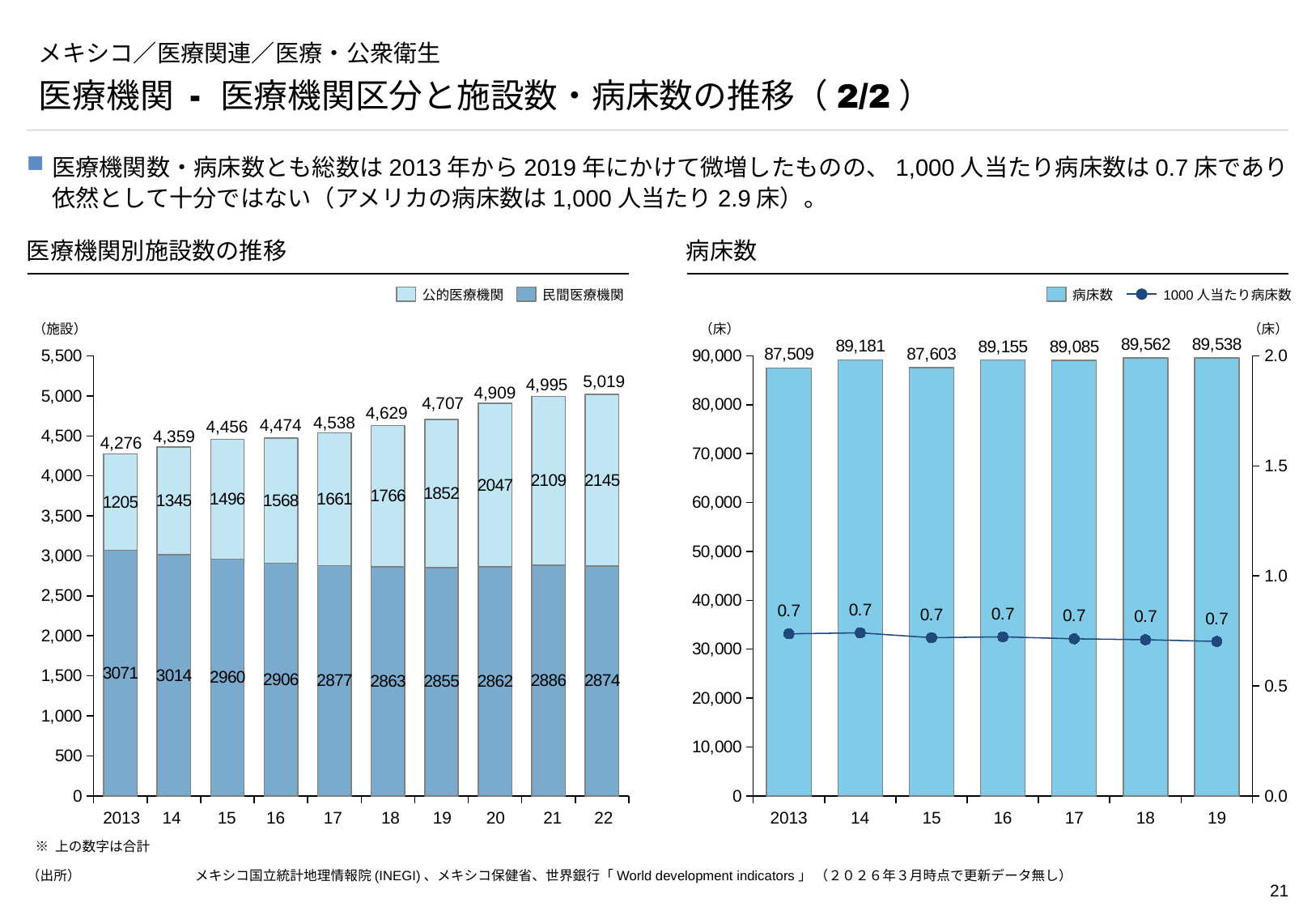

# メキシコ／医療関連／医療・公衆衛生
医療機関 - 医療機関区分と施設数・病床数の推移（2/2）
医療機関数・病床数とも総数は2013年から2019年にかけて微増したものの、1,000人当たり病床数は0.7床であり依然として十分ではない（アメリカの病床数は1,000人当たり2.9床）。
医療機関別施設数の推移
病床数
公的医療機関
民間医療機関
病床数
1000人当たり病床数

（施設）
（床）
（床）

### Chart

| Category |  |  |
|---|---|---|

### Chart

| Category |  |  |
|---|---|---|
5,019
4,995
4,909
4,707
4,629
4,538
4,474
4,456
4,359
4,276
2013
14
15
16
17
18
19
20
21
22
2013
14
15
16
17
18
19
※ 上の数字は合計
（出所）	メキシコ国立統計地理情報院(INEGI)、メキシコ保健省、世界銀行「World development indicators」 （２０２６年３月時点で更新データ無し）